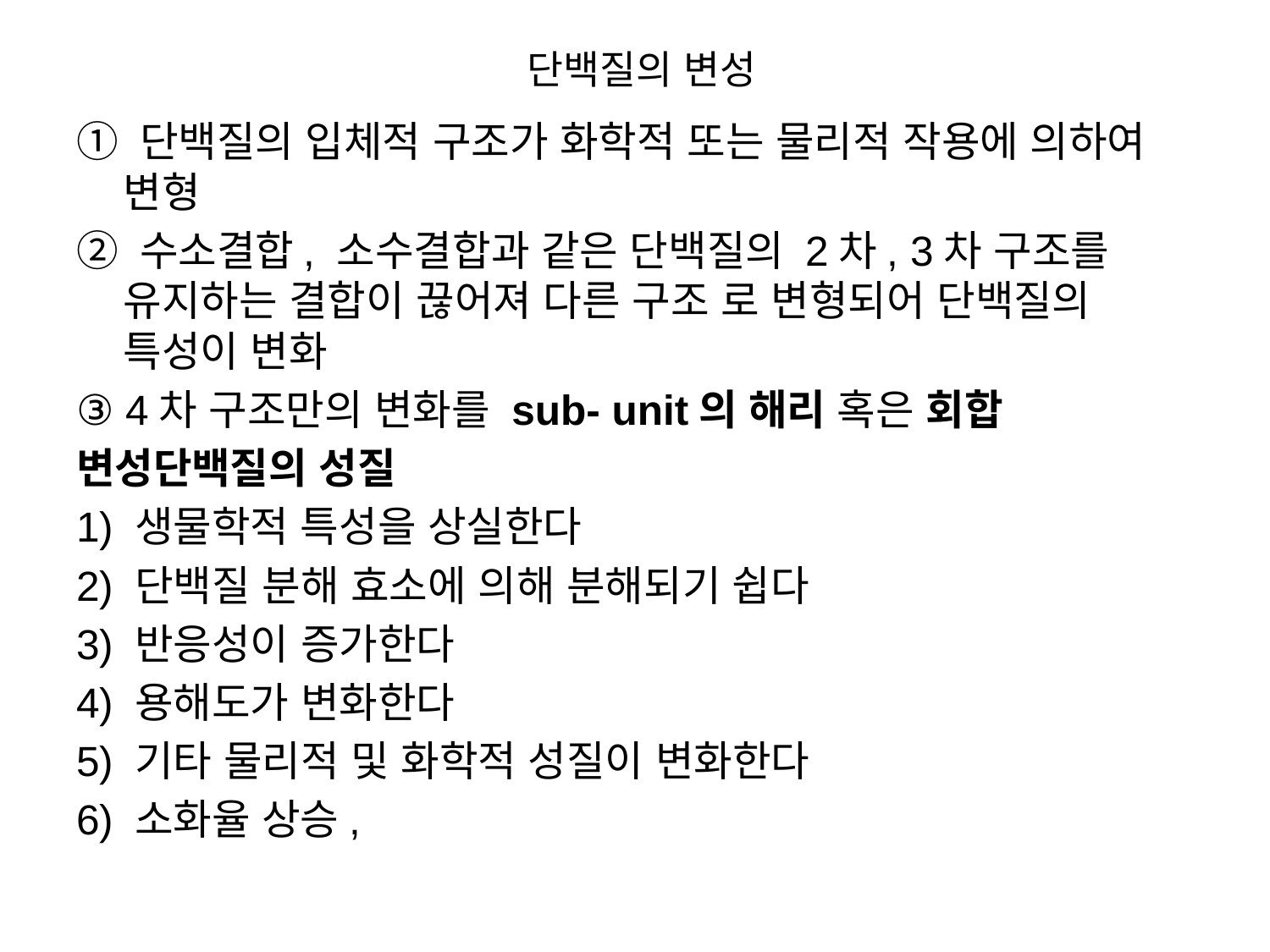

# 단백질의 변성
① 단백질의 입체적 구조가 화학적 또는 물리적 작용에 의하여 변형
② 수소결합, 소수결합과 같은 단백질의 2차, 3차 구조를 유지하는 결합이 끊어져 다른 구조 로 변형되어 단백질의 특성이 변화
③ 4차 구조만의 변화를 sub- unit의 해리 혹은 회합
변성단백질의 성질
1) 생물학적 특성을 상실한다
2) 단백질 분해 효소에 의해 분해되기 쉽다
3) 반응성이 증가한다
4) 용해도가 변화한다
5) 기타 물리적 및 화학적 성질이 변화한다
6) 소화율 상승,